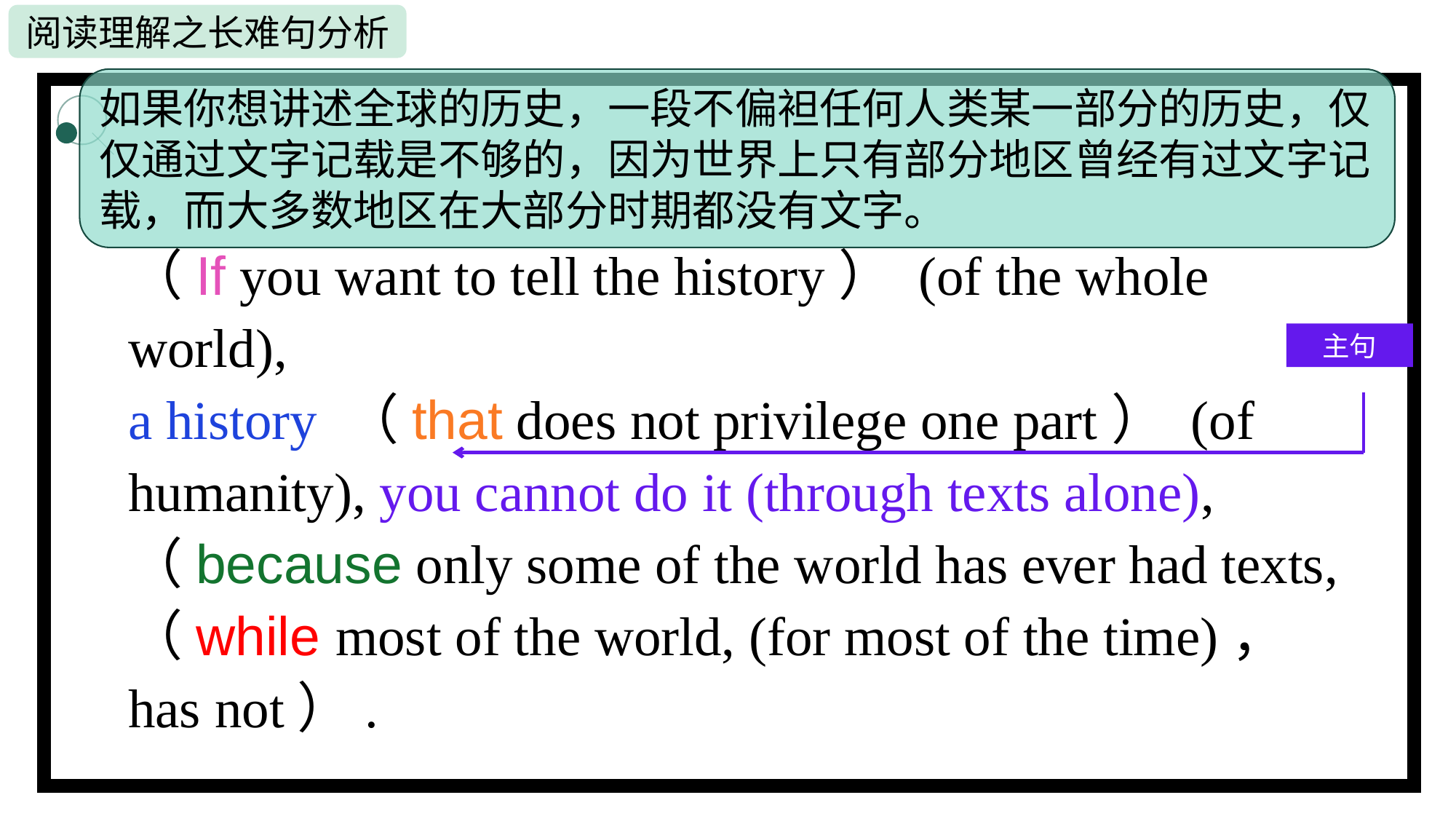

如果你想讲述全球的历史，一段不偏袒任何人类某一部分的历史，仅仅通过文字记载是不够的，因为世界上只有部分地区曾经有过文字记载，而大多数地区在大部分时期都没有文字。
（If you want to tell the history） (of the whole world),
a history （that does not privilege one part） (of humanity), you cannot do it (through texts alone), （because only some of the world has ever had texts, （while most of the world, (for most of the time)， has not）.
主句